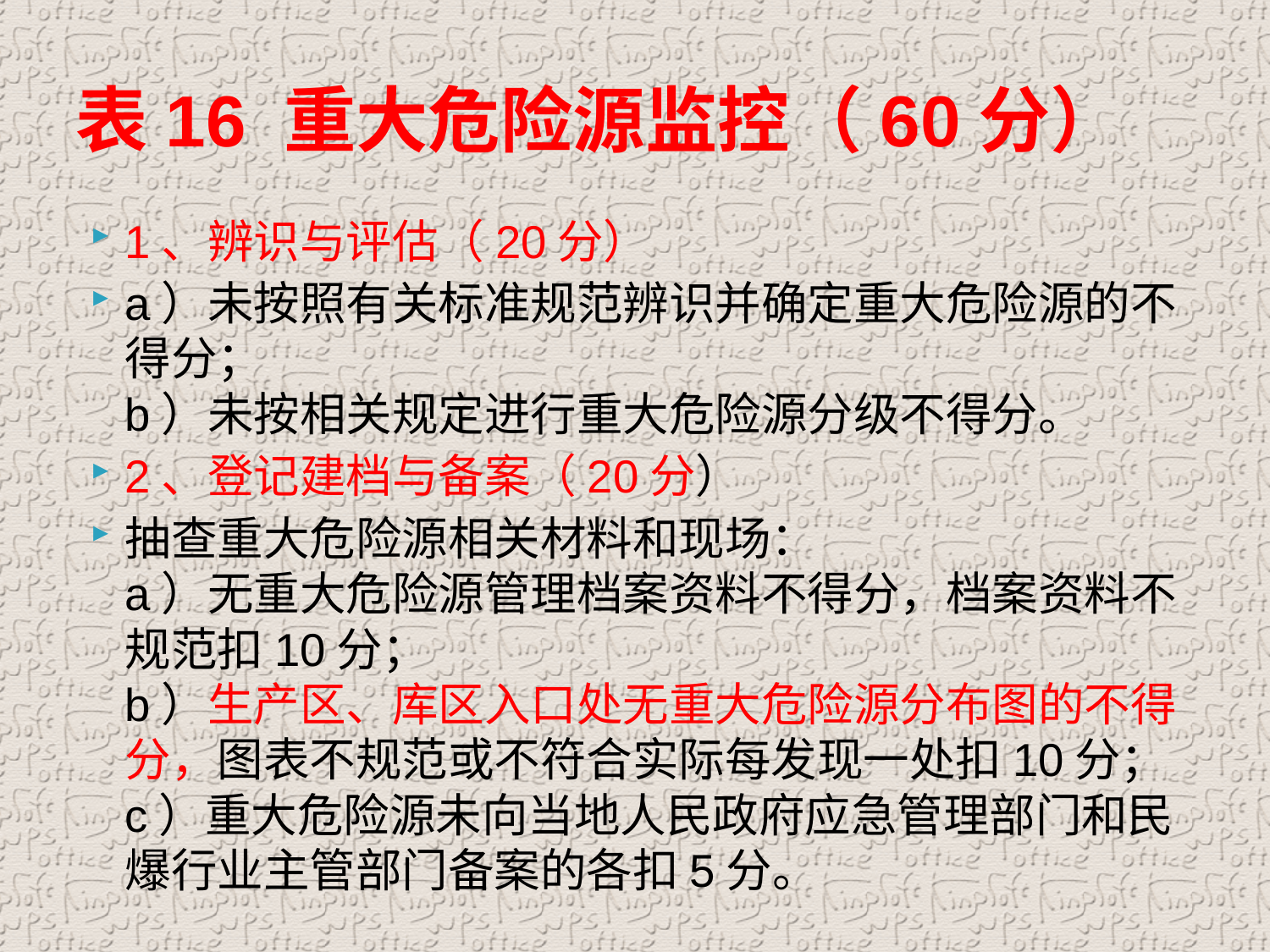

# 表16 重大危险源监控（60分）
1、辨识与评估（20分）
a）未按照有关标准规范辨识并确定重大危险源的不得分；
b）未按相关规定进行重大危险源分级不得分。
2、登记建档与备案（20分）
抽查重大危险源相关材料和现场：
a）无重大危险源管理档案资料不得分，档案资料不规范扣10分；
b）生产区、库区入口处无重大危险源分布图的不得分，图表不规范或不符合实际每发现一处扣10分；
c）重大危险源未向当地人民政府应急管理部门和民爆行业主管部门备案的各扣5分。